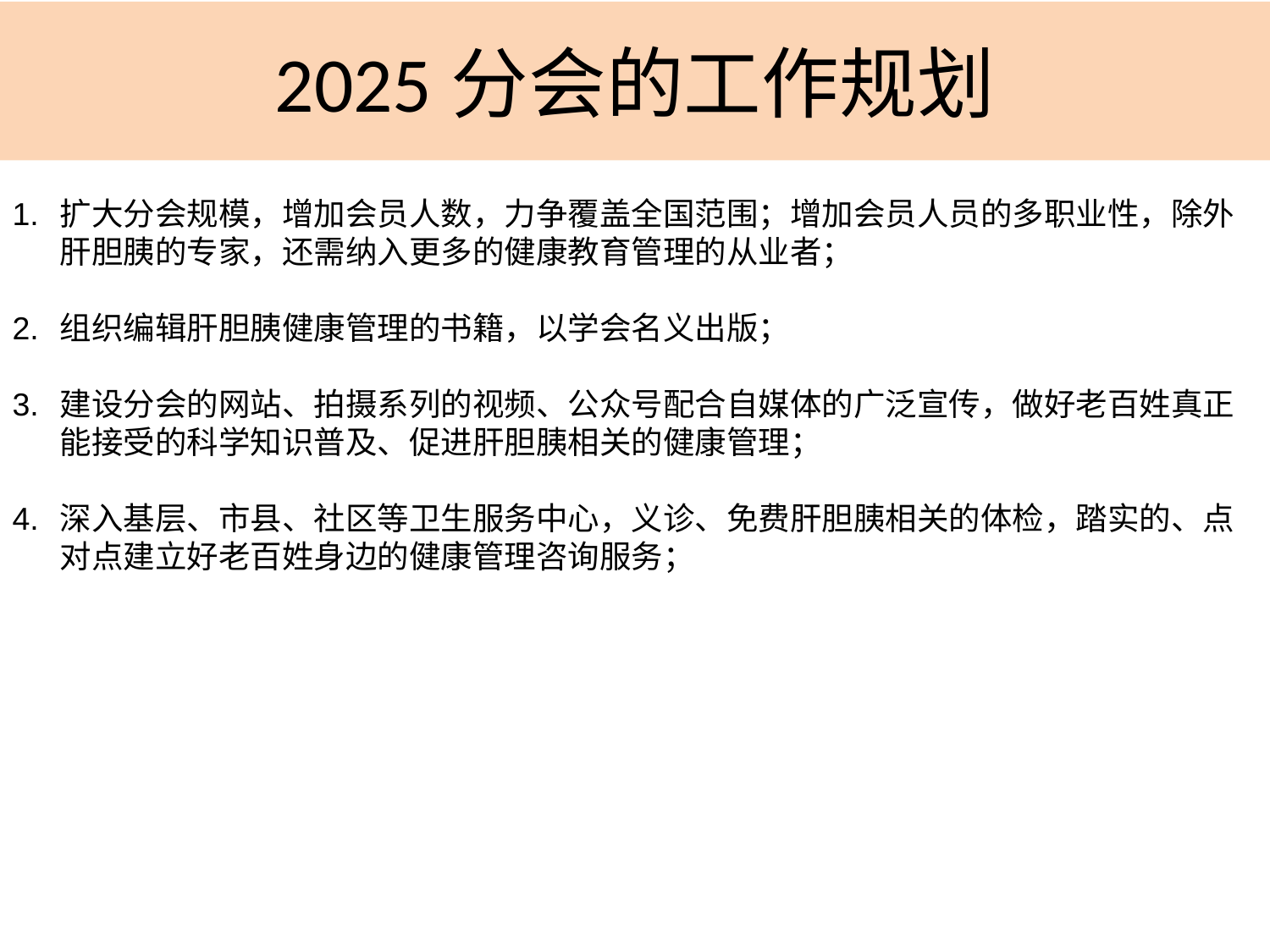

# 2025分会的工作规划
扩大分会规模，增加会员人数，力争覆盖全国范围；增加会员人员的多职业性，除外肝胆胰的专家，还需纳入更多的健康教育管理的从业者；

组织编辑肝胆胰健康管理的书籍，以学会名义出版；

建设分会的网站、拍摄系列的视频、公众号配合自媒体的广泛宣传，做好老百姓真正能接受的科学知识普及、促进肝胆胰相关的健康管理；

深入基层、市县、社区等卫生服务中心，义诊、免费肝胆胰相关的体检，踏实的、点对点建立好老百姓身边的健康管理咨询服务；